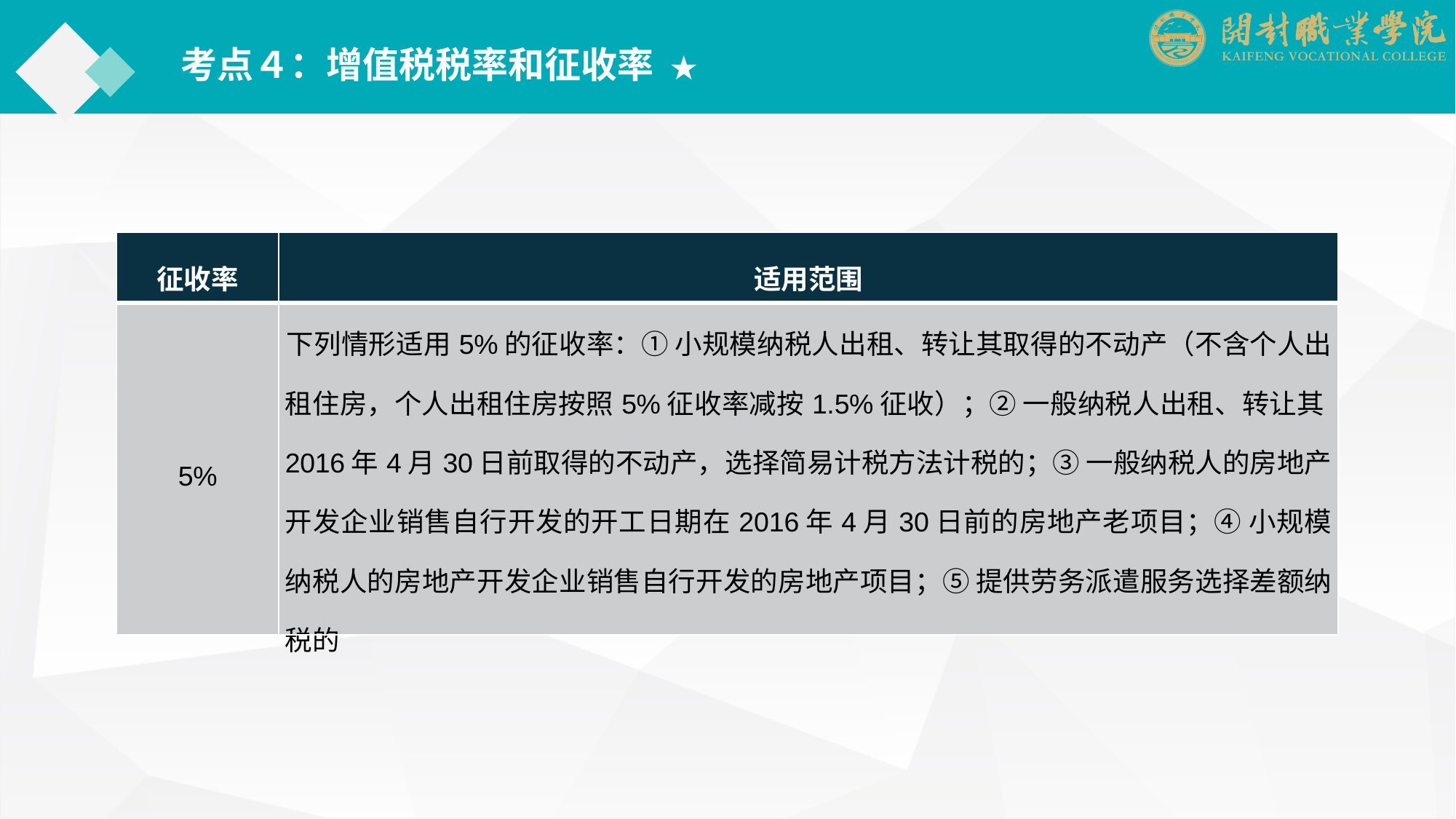

考点４：增值税税率和征收率  ★
| 征收率 | 适用范围 |
| --- | --- |
| 5% | 下列情形适用5%的征收率：① 小规模纳税人出租、转让其取得的不动产（不含个人出租住房，个人出租住房按照5%征收率减按1.5%征收）；② 一般纳税人出租、转让其2016年4月30日前取得的不动产，选择简易计税方法计税的；③ 一般纳税人的房地产开发企业销售自行开发的开工日期在2016年4月30日前的房地产老项目；④ 小规模纳税人的房地产开发企业销售自行开发的房地产项目；⑤ 提供劳务派遣服务选择差额纳税的 |